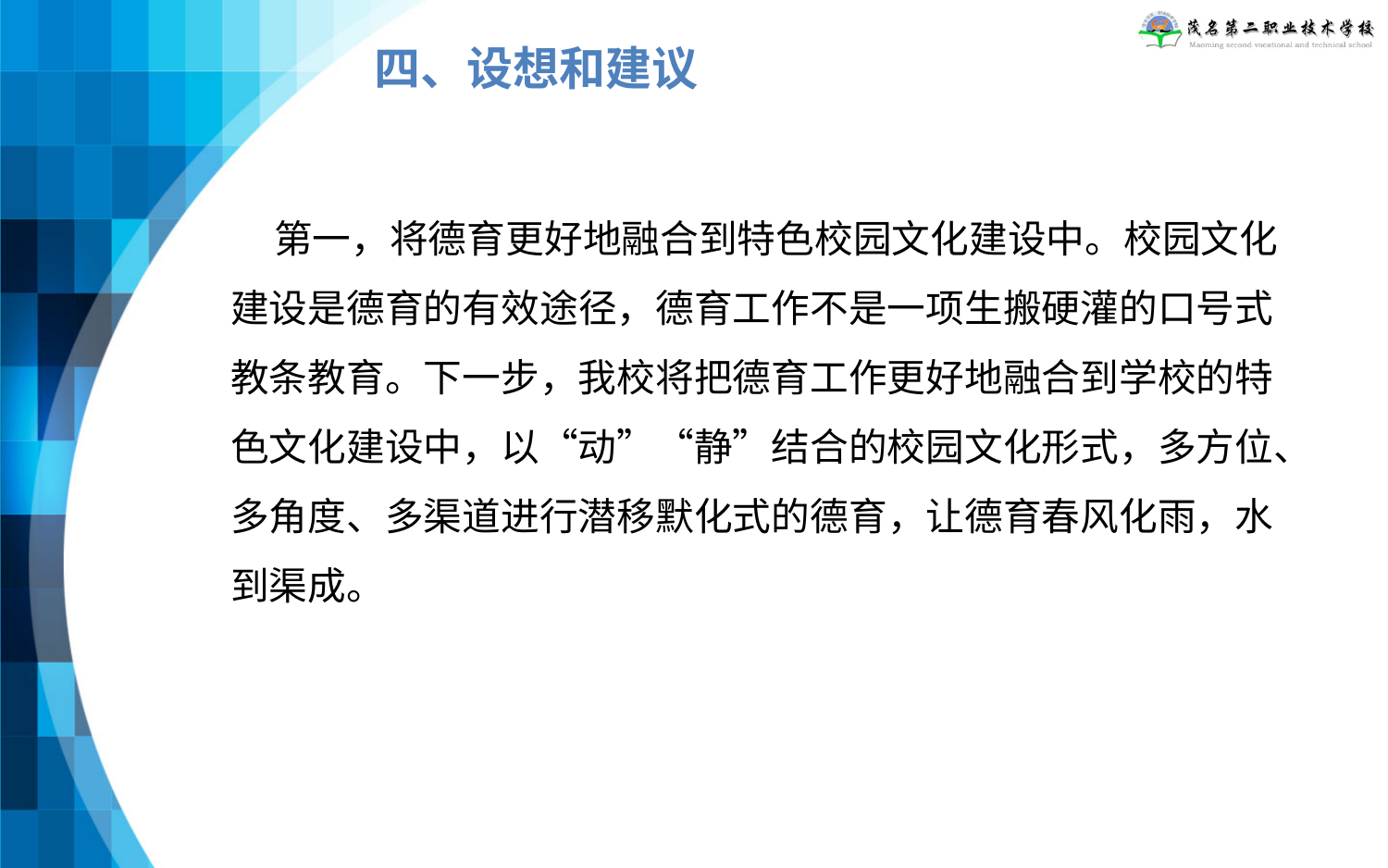

四、设想和建议
    第一，将德育更好地融合到特色校园文化建设中。校园文化建设是德育的有效途径，德育工作不是一项生搬硬灌的口号式教条教育。下一步，我校将把德育工作更好地融合到学校的特色文化建设中，以“动”“静”结合的校园文化形式，多方位、多角度、多渠道进行潜移默化式的德育，让德育春风化雨，水到渠成。